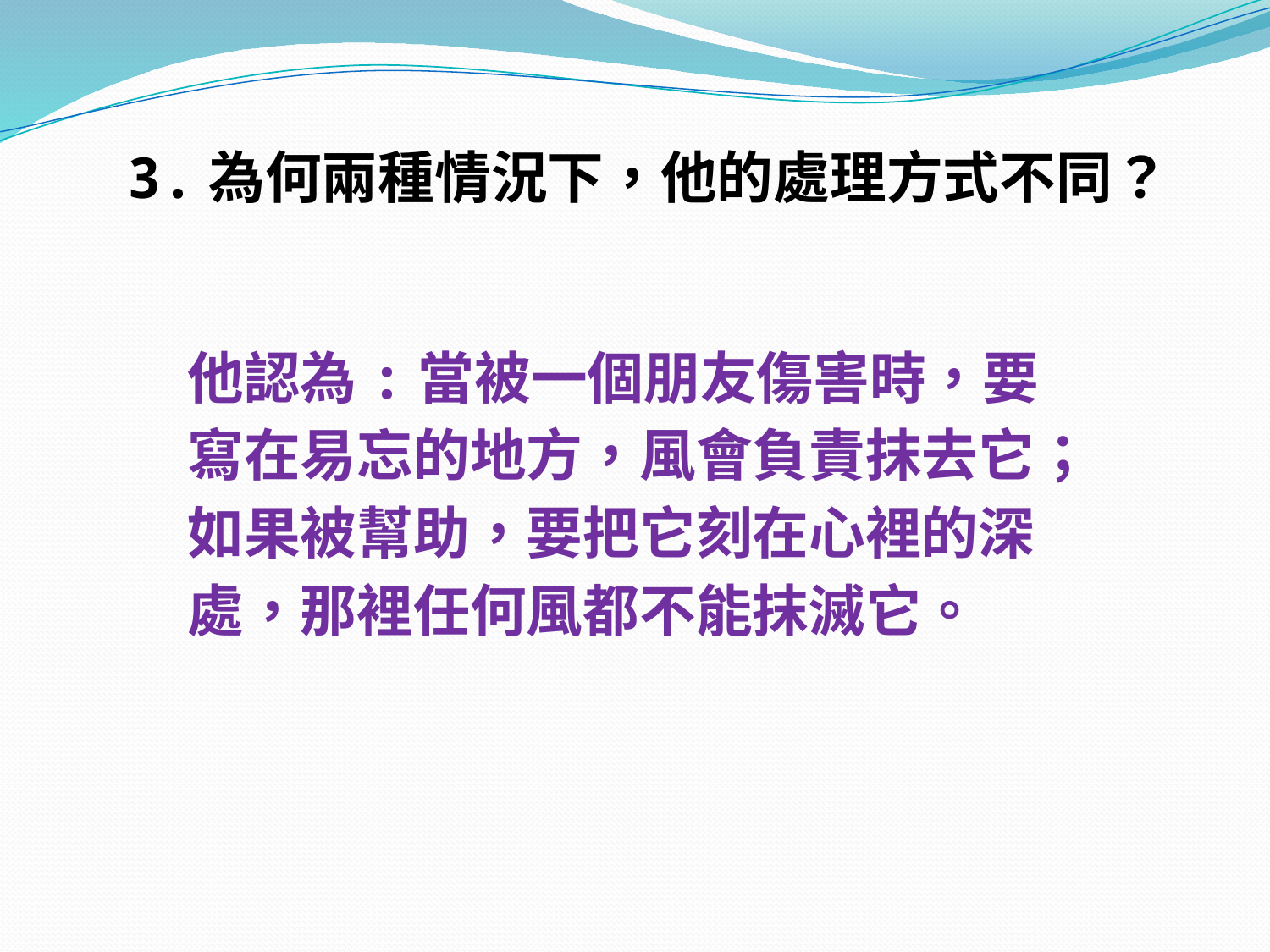

3.為何兩種情況下，他的處理方式不同？
他認為:當被一個朋友傷害時，要寫在易忘的地方，風會負責抹去它；
如果被幫助，要把它刻在心裡的深處，那裡任何風都不能抹滅它。